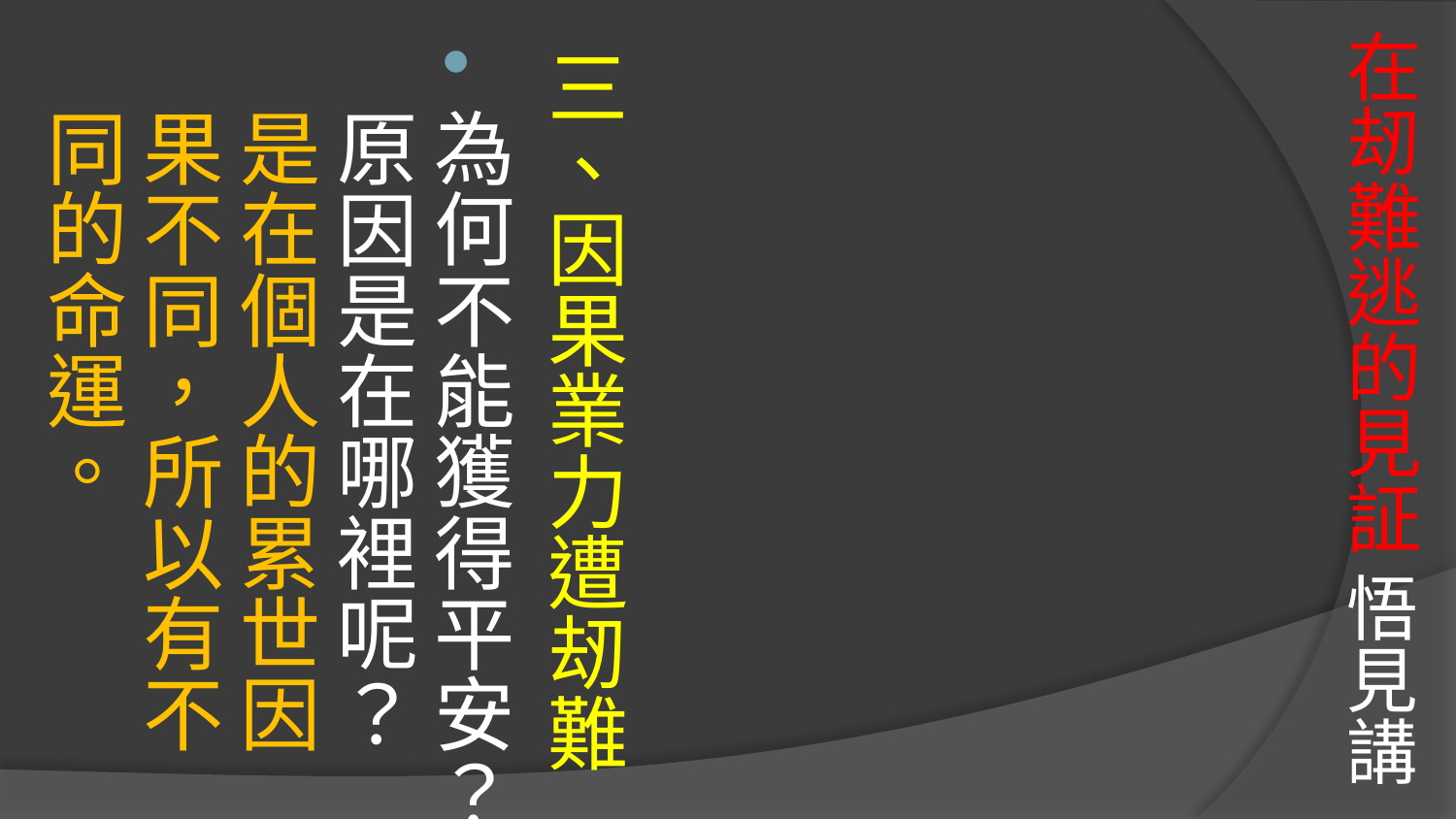

# 在刼難逃的見証 悟見講
三、因果業力遭刼難
為何不能獲得平安？原因是在哪裡呢？是在個人的累世因果不同，所以有不同的命運。